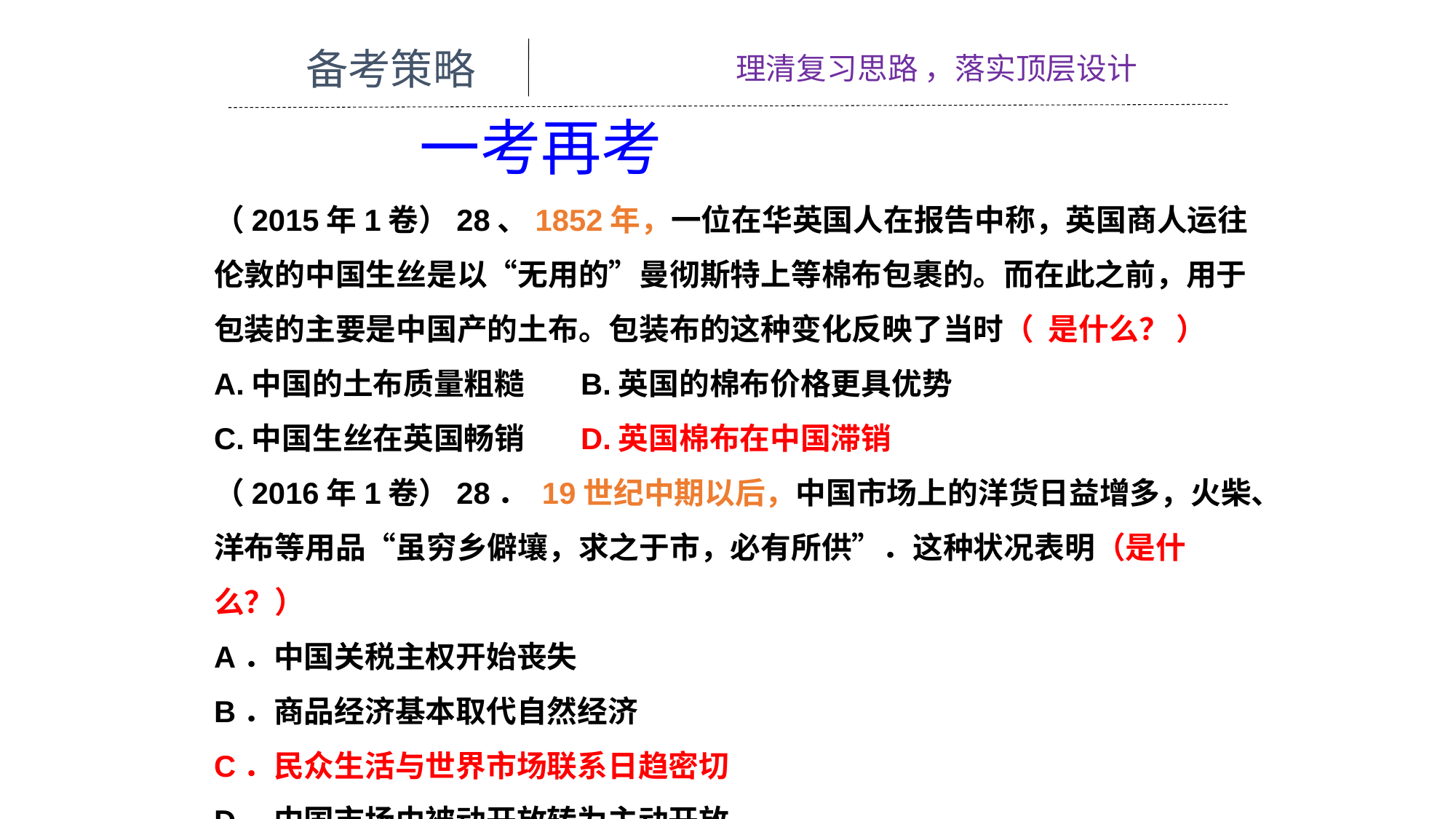

备考策略
理清复习思路 ，落实顶层设计
              一考再考
（2015年1卷）28、1852年，一位在华英国人在报告中称，英国商人运往伦敦的中国生丝是以“无用的”曼彻斯特上等棉布包裹的。而在此之前，用于包装的主要是中国产的土布。包装布的这种变化反映了当时（  是什么？ ）
A.中国的土布质量粗糙       B.英国的棉布价格更具优势
C.中国生丝在英国畅销       D.英国棉布在中国滞销
（2016年1卷）28． 19世纪中期以后，中国市场上的洋货日益增多，火柴、洋布等用品“虽穷乡僻壤，求之于市，必有所供”．这种状况表明（是什么？）
A．中国关税主权开始丧失
B．商品经济基本取代自然经济
C．民众生活与世界市场联系日趋密切
D．中国市场由被动开放转为主动开放